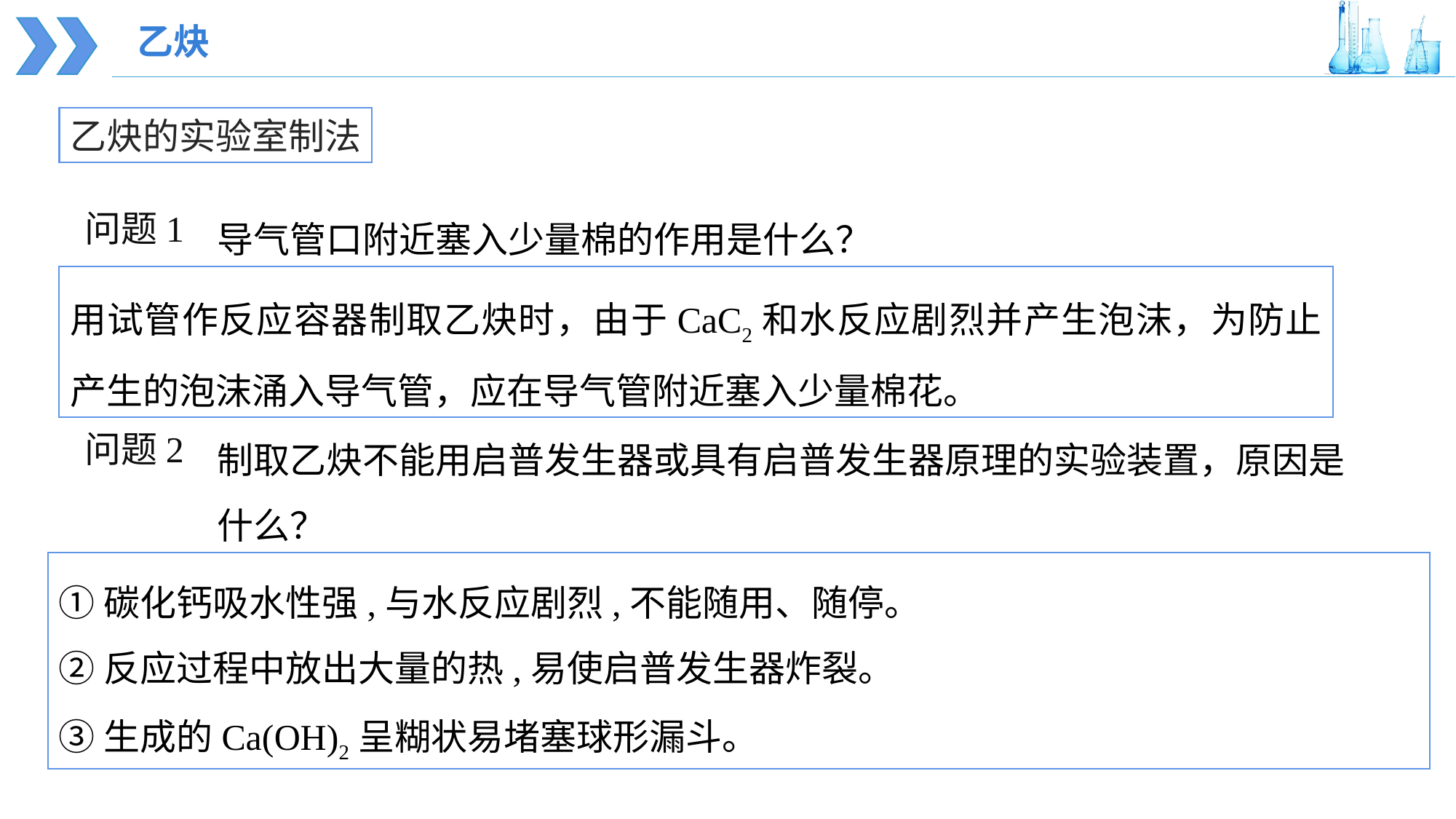

乙炔
乙炔的实验室制法
导气管口附近塞入少量棉的作用是什么？
问题1
用试管作反应容器制取乙炔时，由于CaC2和水反应剧烈并产生泡沫，为防止产生的泡沫涌入导气管，应在导气管附近塞入少量棉花。
制取乙炔不能用启普发生器或具有启普发生器原理的实验装置，原因是什么？
问题2
①碳化钙吸水性强,与水反应剧烈,不能随用、随停。
②反应过程中放出大量的热,易使启普发生器炸裂。
③生成的Ca(OH)2呈糊状易堵塞球形漏斗。